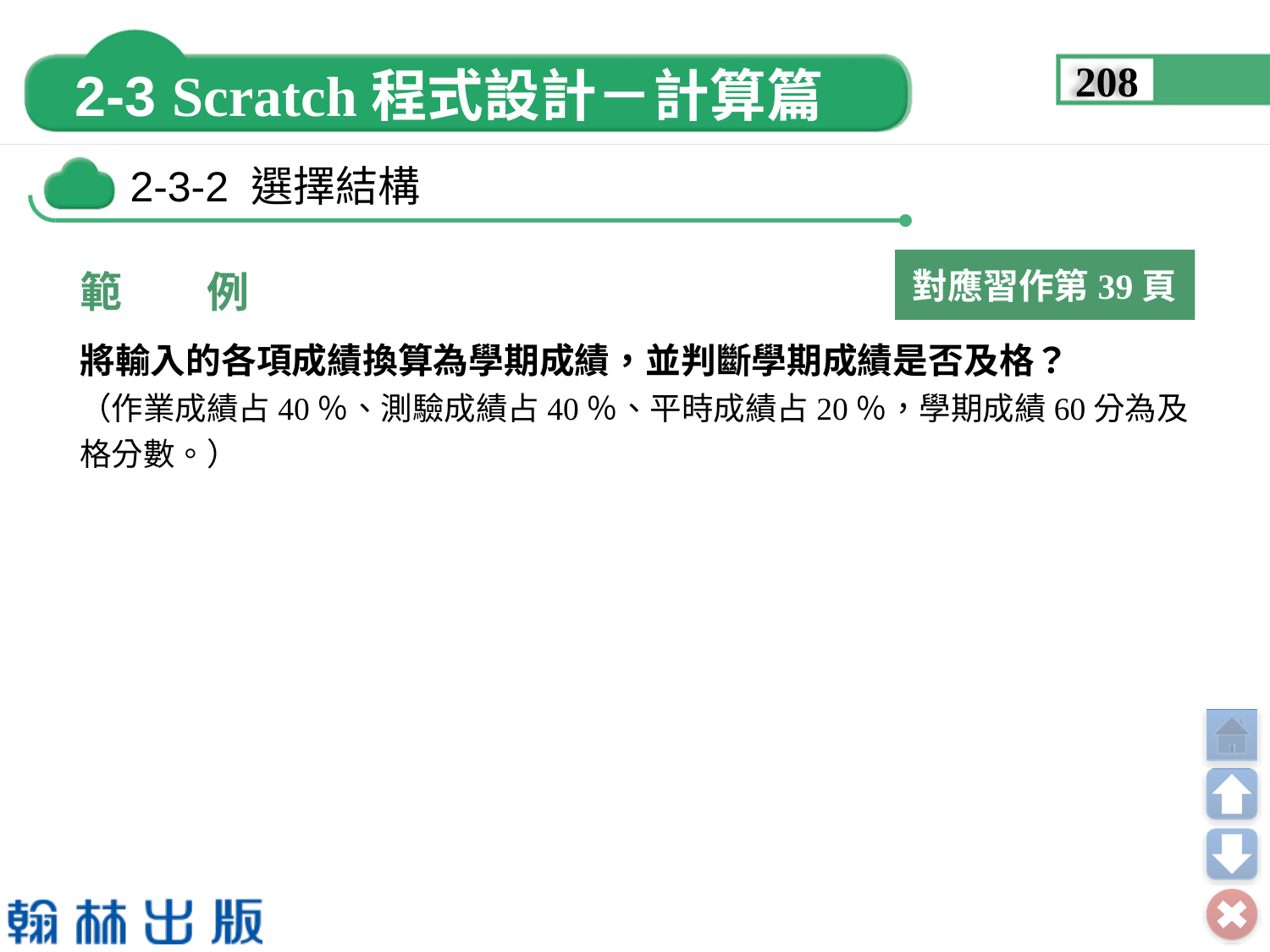

208
範　　例
對應習作第39頁
將輸入的各項成績換算為學期成績，並判斷學期成績是否及格？
（作業成績占40％、測驗成績占40％、平時成績占20％，學期成績60分為及格分數。）